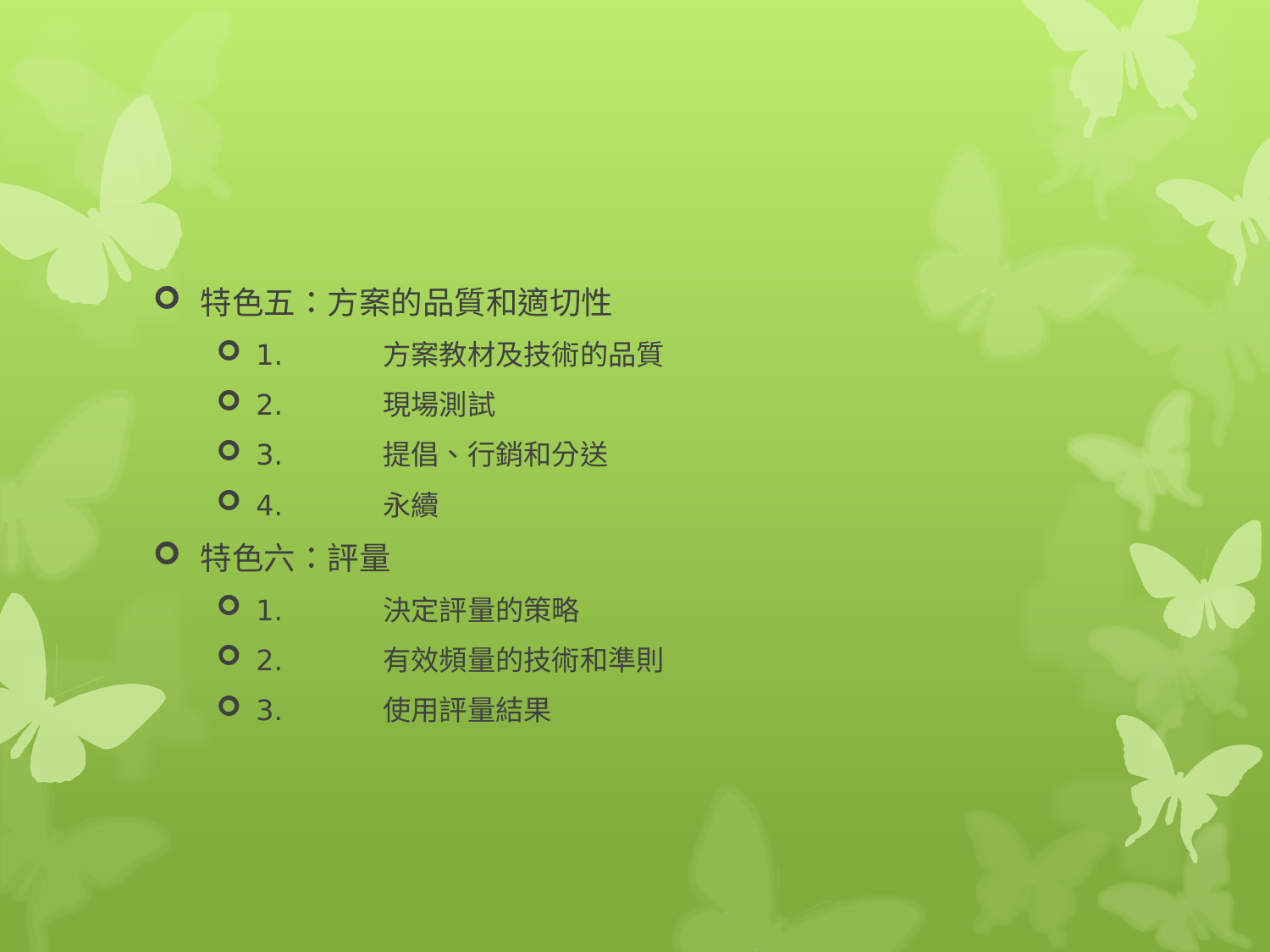

#
特色五：方案的品質和適切性
1.	方案教材及技術的品質
2.	現場測試
3.	提倡、行銷和分送
4.	永續
特色六：評量
1.	決定評量的策略
2.	有效頻量的技術和準則
3.	使用評量結果